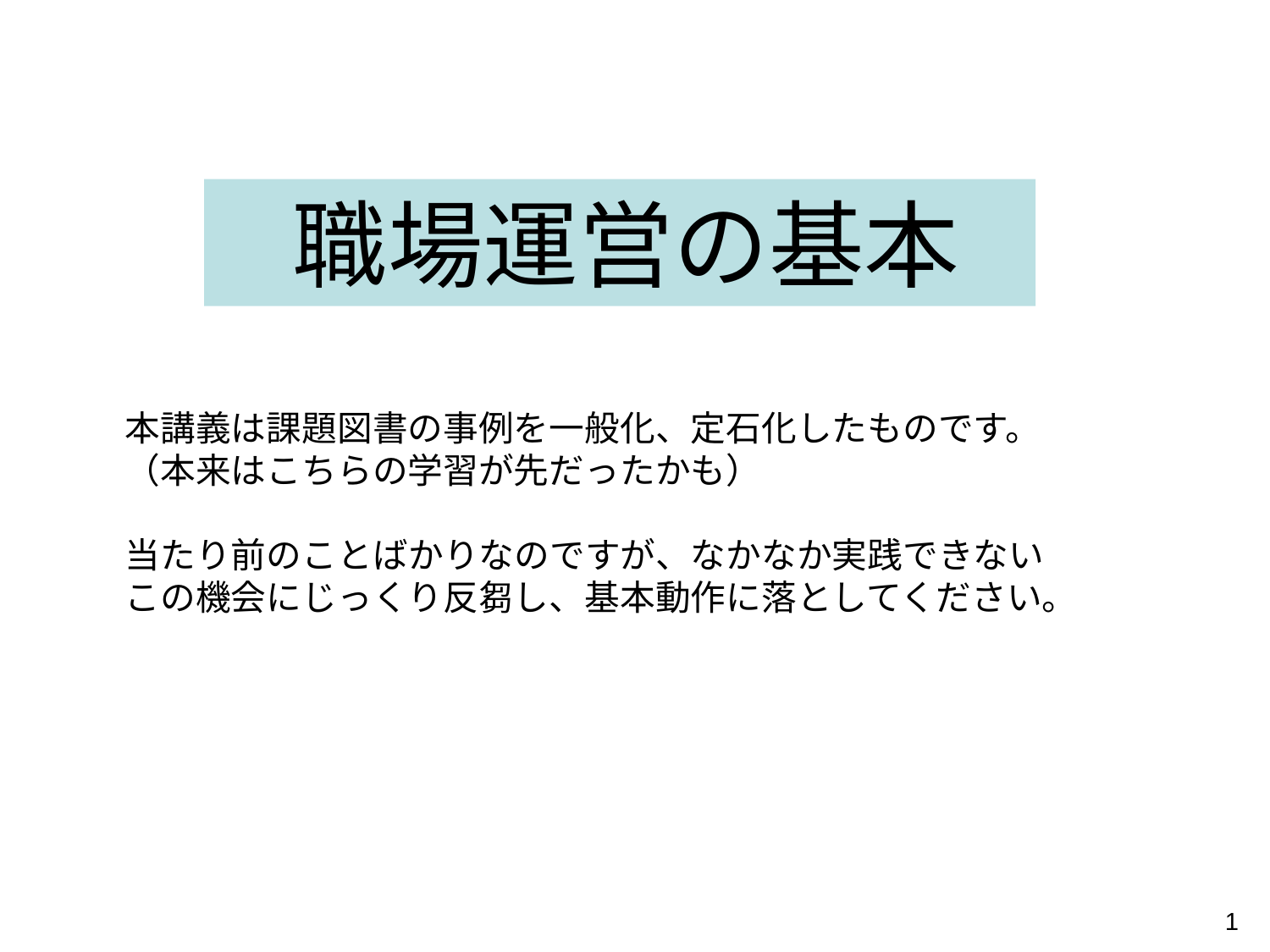

職場運営の基本
本講義は課題図書の事例を一般化、定石化したものです。
（本来はこちらの学習が先だったかも）

当たり前のことばかりなのですが、なかなか実践できない
この機会にじっくり反芻し、基本動作に落としてください。
1